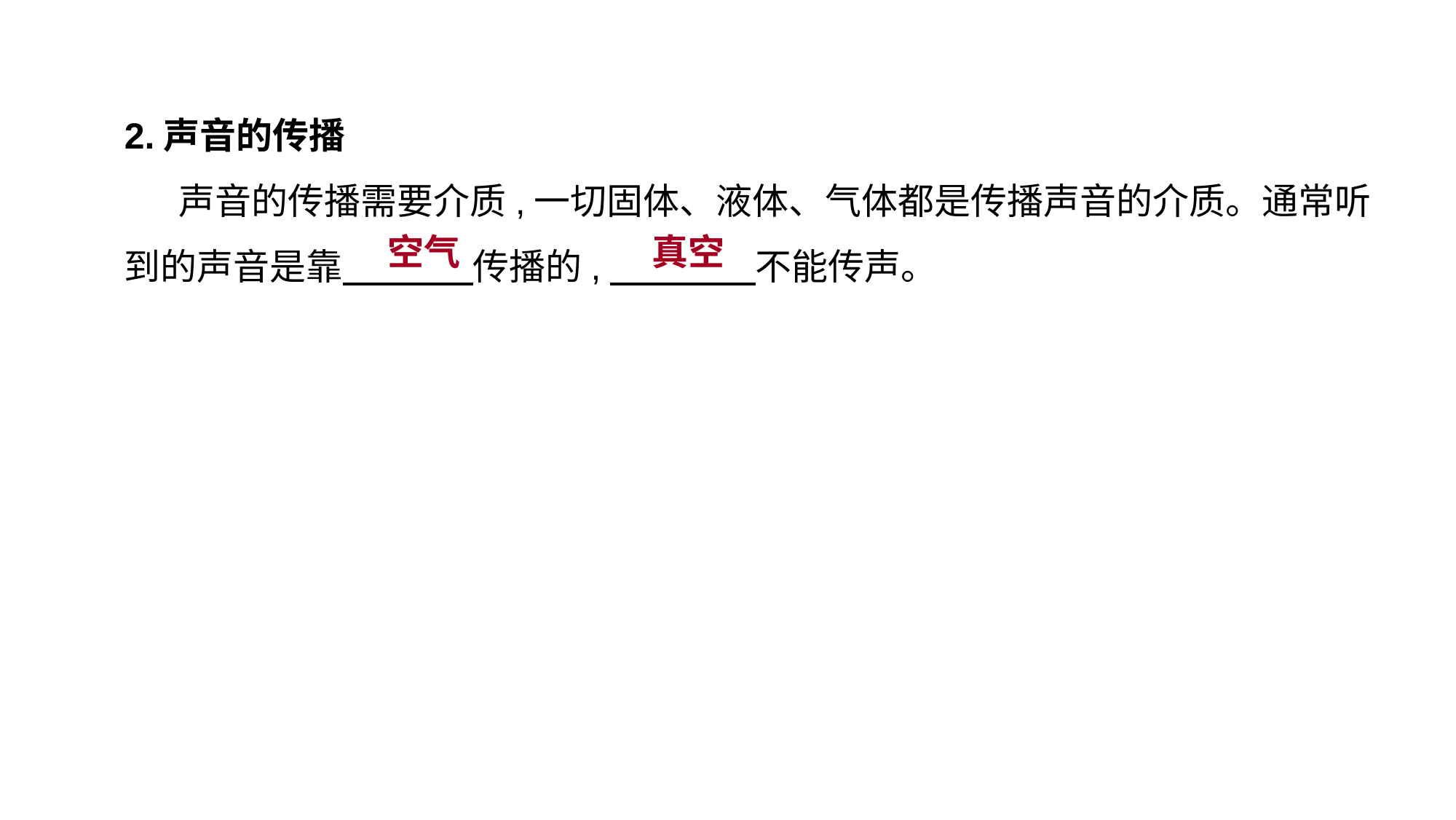

2.声音的传播
声音的传播需要介质,一切固体、液体、气体都是传播声音的介质。通常听到的声音是靠　  　     传播的,　　　　不能传声。
 空气
真空